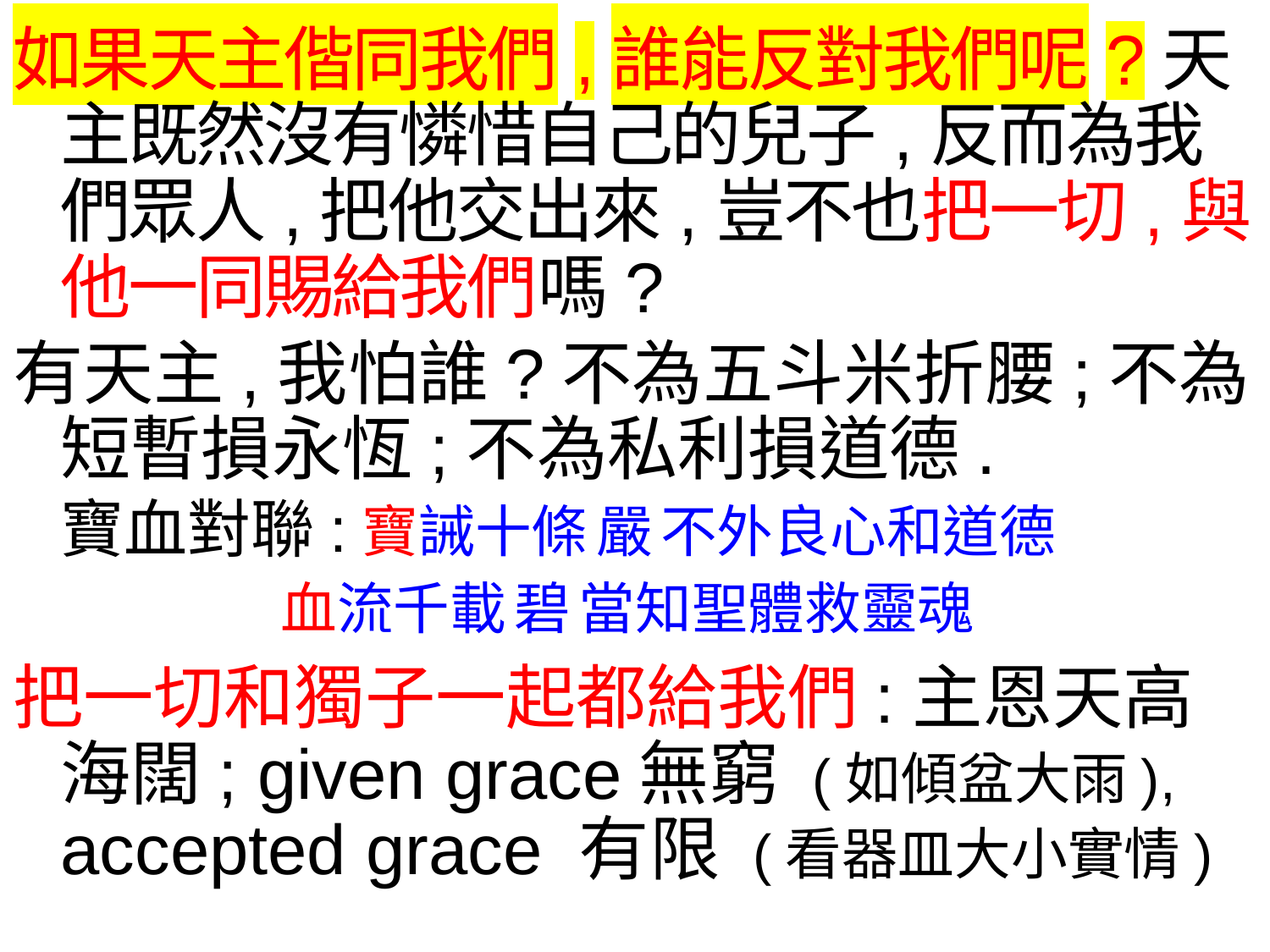

如果天主偕同我們,誰能反對我們呢?天主既然沒有憐惜自己的兒子,反而為我們眾人,把他交出來,豈不也把一切,與他一同賜給我們嗎?
有天主,我怕誰?不為五斗米折腰;不為短暫損永恆;不為私利損道德.
寶血對聯:寶誡十條 嚴 不外良心和道德
                  血流千載 碧 當知聖體救靈魂
把一切和獨子一起都給我們:主恩天高海闊; given grace無窮 (如傾盆大雨), accepted grace 有限 (看器皿大小實情)